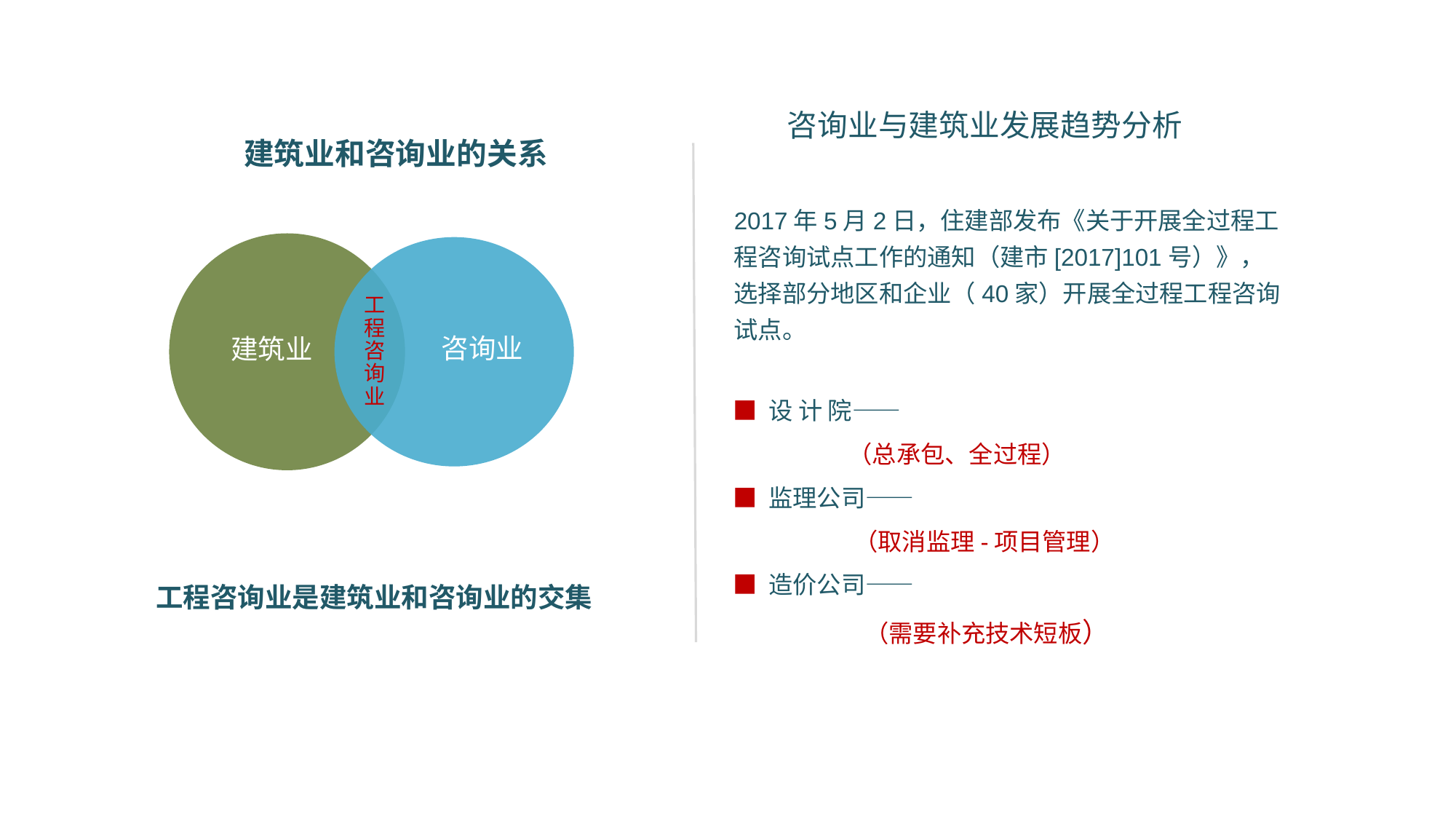

咨询业与建筑业发展趋势分析
建筑业和咨询业的关系
工程咨询业分析
2017年5月2日，住建部发布《关于开展全过程工程咨询试点工作的通知（建市[2017]101号）》，选择部分地区和企业（40家）开展全过程工程咨询试点。

咨询业
工程咨询业
建筑业
    ■ 设 计 院——
                        （总承包、全过程）
    ■ 监理公司——
                         （取消监理-项目管理）
    ■ 造价公司——
                           （需要补充技术短板）
工程咨询业是建筑业和咨询业的交集